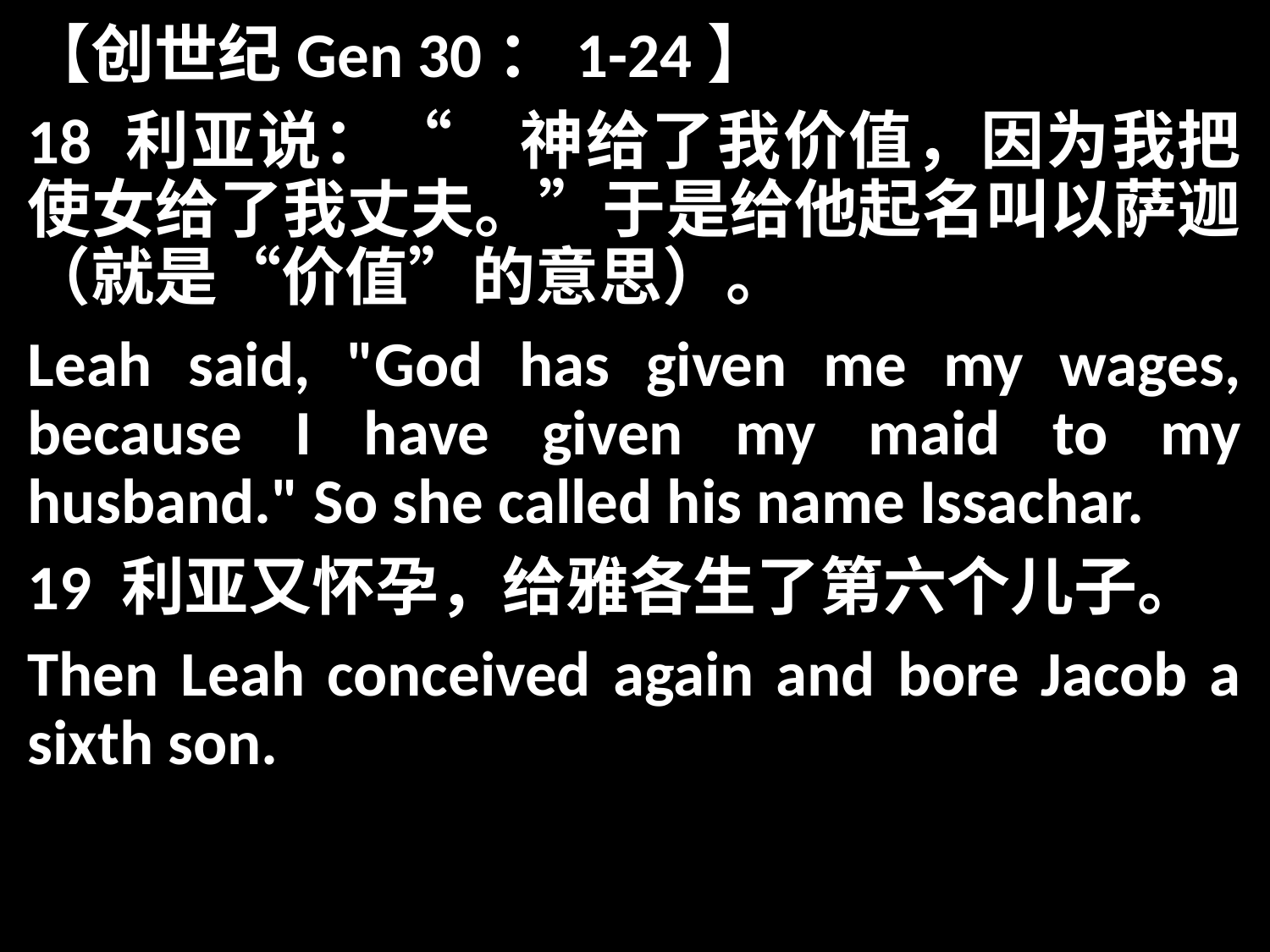

【创世纪Gen 30：1-24】
18 利亚说：“　神给了我价值，因为我把使女给了我丈夫。”于是给他起名叫以萨迦（就是“价值”的意思）。
Leah said, "God has given me my wages, because I have given my maid to my husband." So she called his name Issachar.
19 利亚又怀孕，给雅各生了第六个儿子。
Then Leah conceived again and bore Jacob a sixth son.